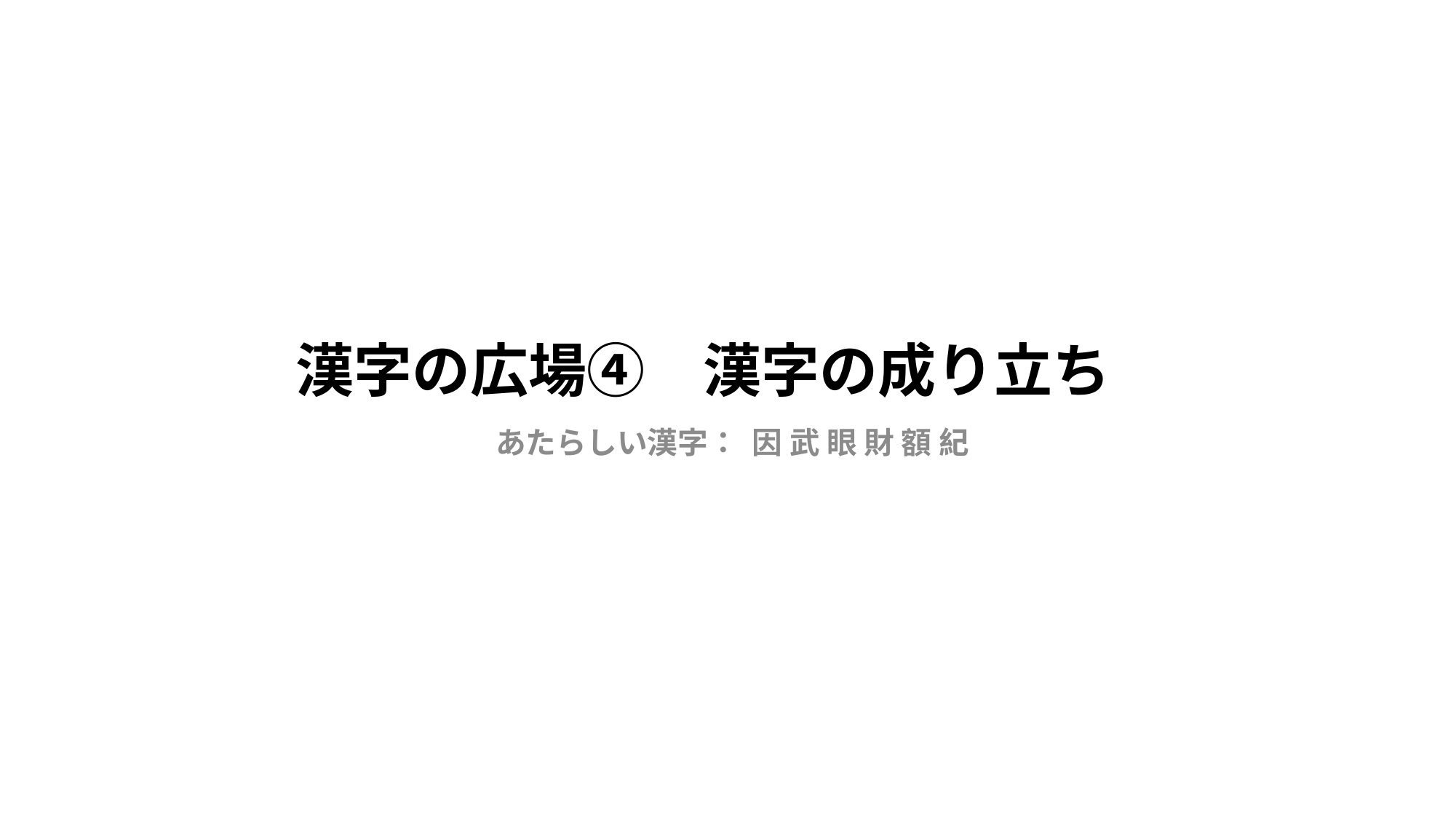

# 漢字の広場④　漢字の成り立ち
あたらしい漢字：  因 武 眼 財 額 紀